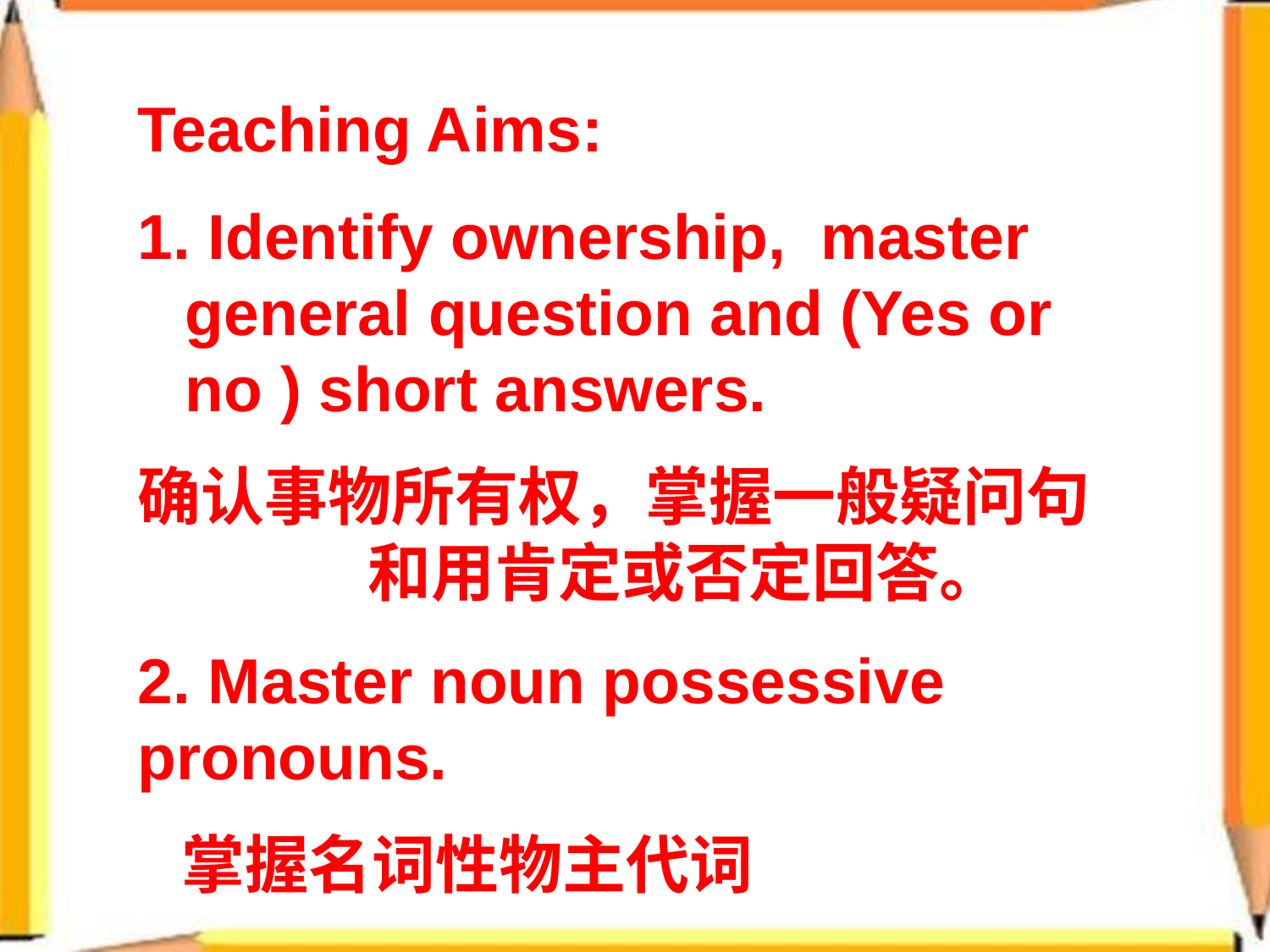

Teaching Aims:
 Identify ownership,  master general question and (Yes or no ) short answers.
确认事物所有权，掌握一般疑问句                  和用肯定或否定回答。
2. Master noun possessive pronouns.
  掌握名词性物主代词